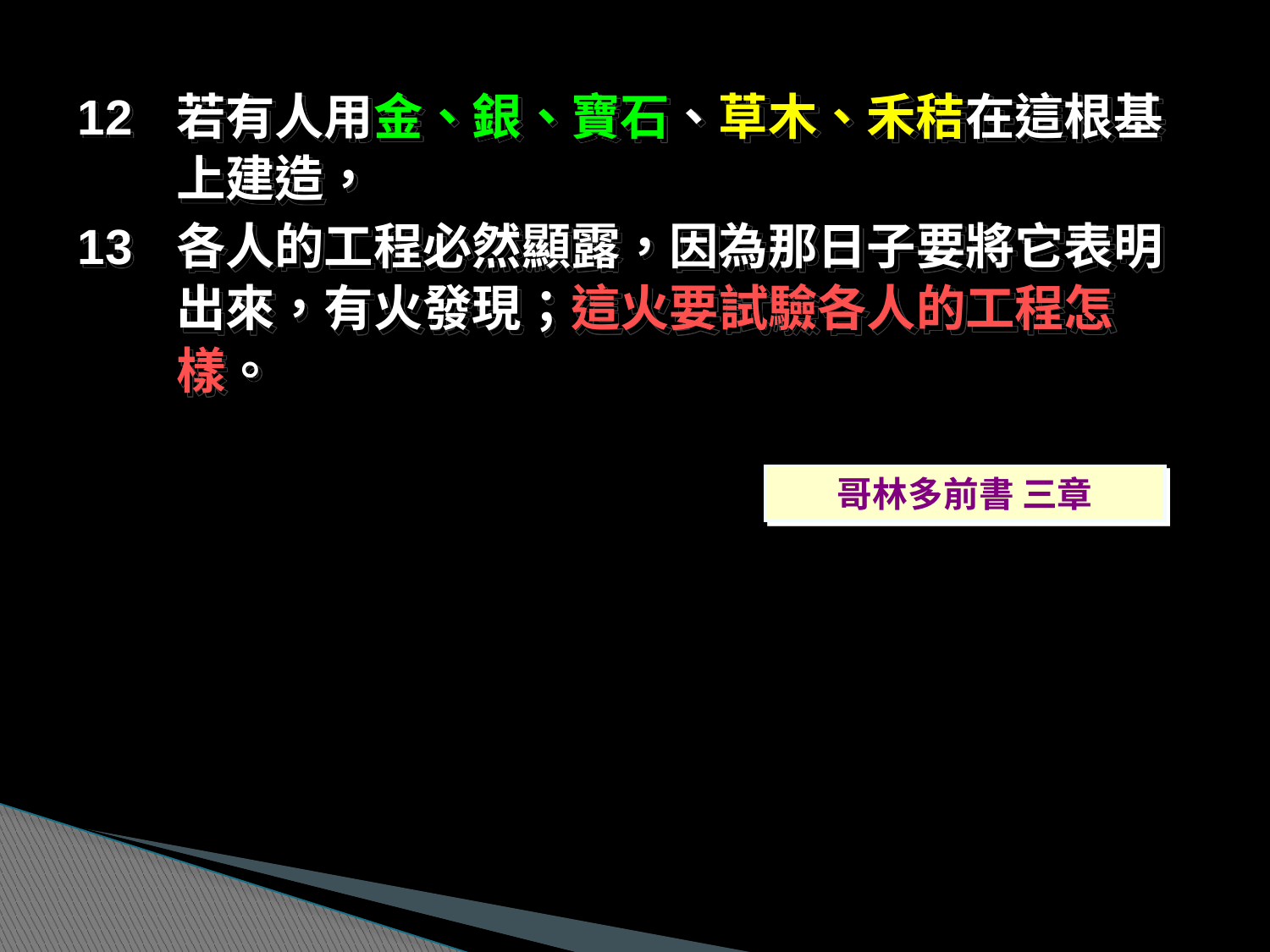

12	若有人用金、銀、寶石、草木、禾秸在這根基上建造，
13	各人的工程必然顯露，因為那日子要將它表明出來，有火發現；這火要試驗各人的工程怎樣。
哥林多前書 三章